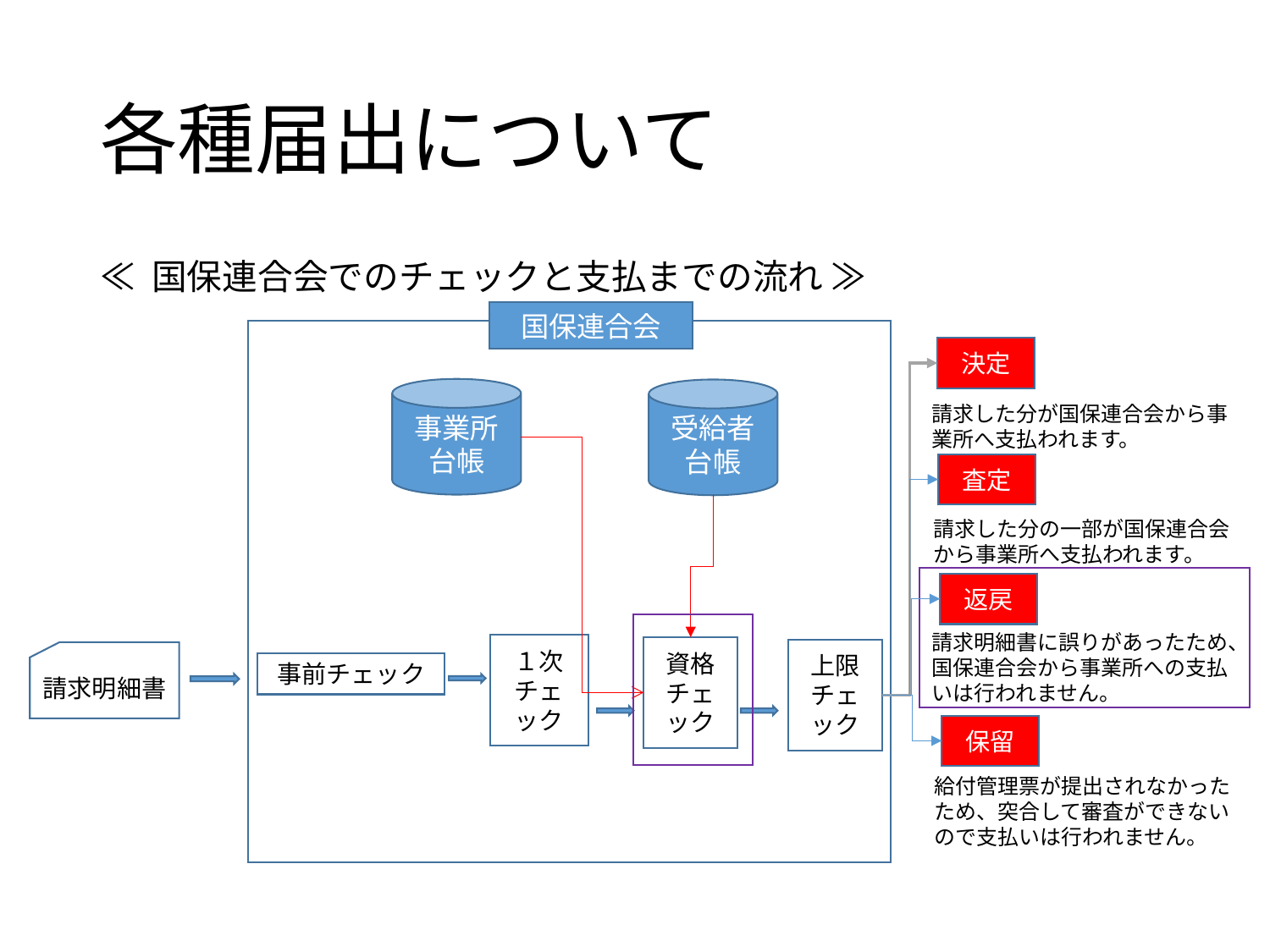

# 各種届出について
≪ 国保連合会でのチェックと支払までの流れ ≫
国保連合会

決定
事業所台帳
受給者台帳
請求した分が国保連合会から事業所へ支払われます。
査定
請求した分の一部が国保連合会から事業所へ支払われます。

返戻

請求明細書に誤りがあったため、国保連合会から事業所への支払いは行われません。
１次チェック
資格チェック
上限チェック
請求明細書
事前チェック

保留
給付管理票が提出されなかった ため、突合して審査ができないので支払いは行われません。